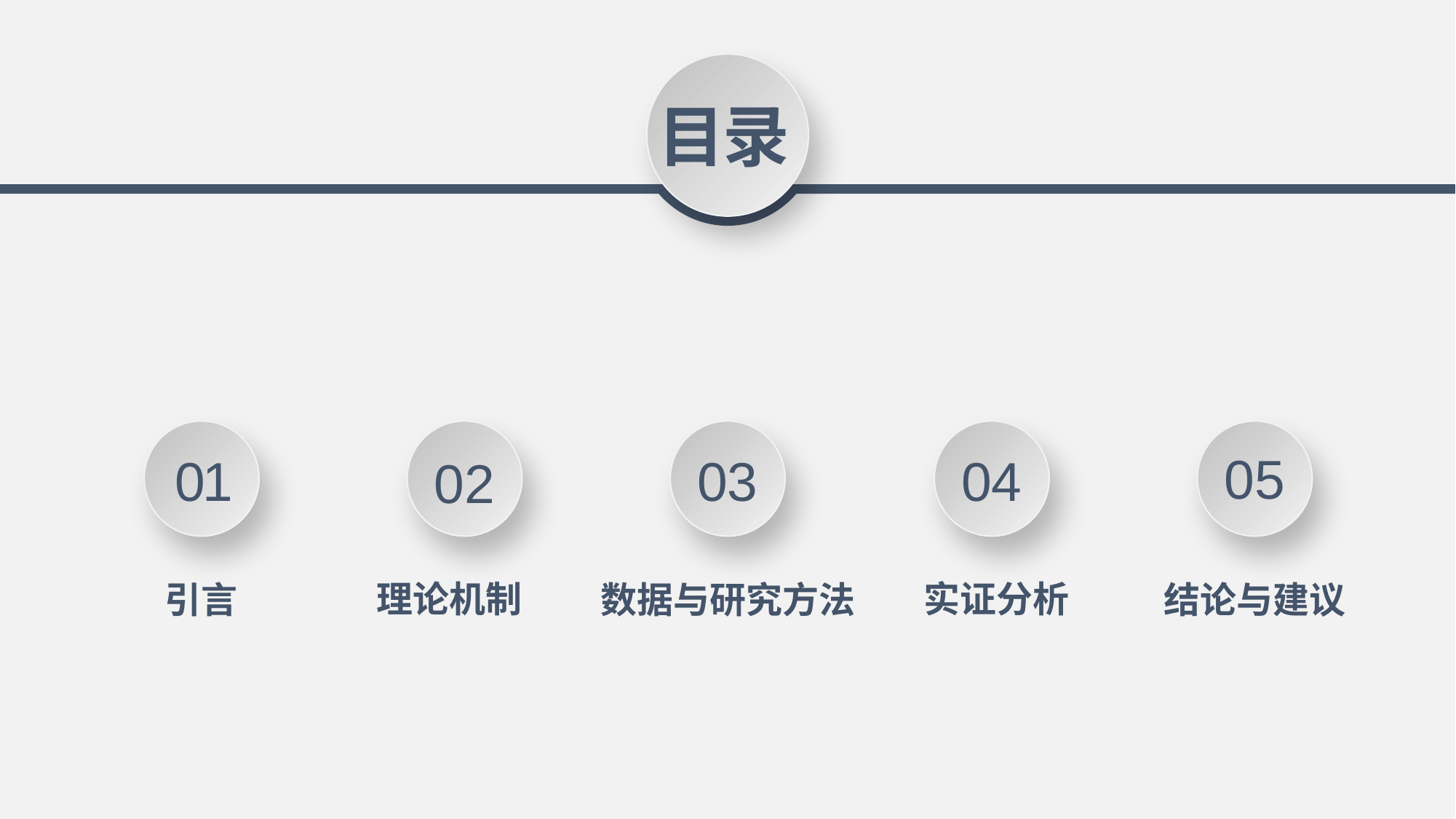

目录

05
03
01
04
02
理论机制
实证分析
引言
数据与研究方法
结论与建议